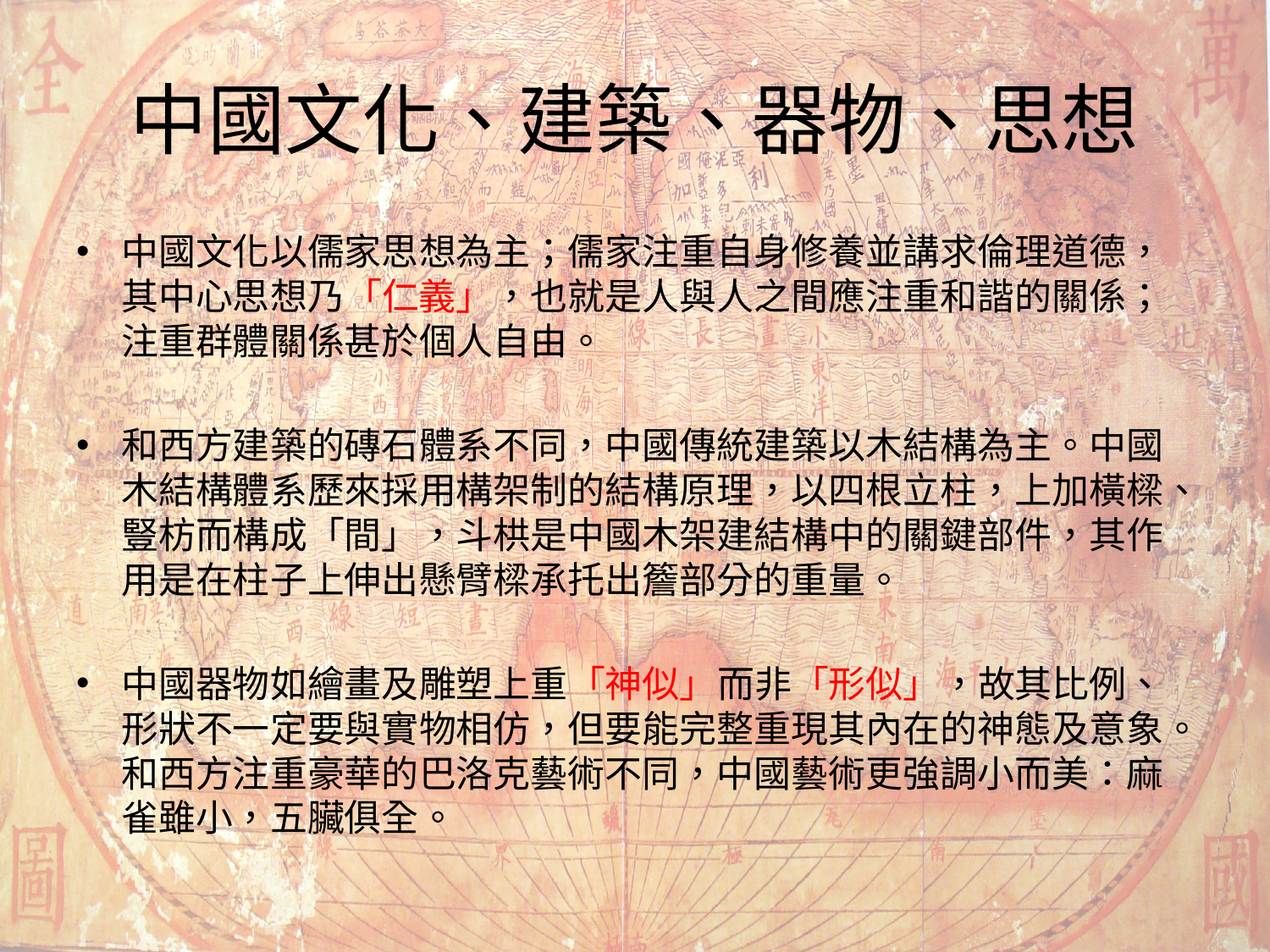

# 中國文化、建築、器物、思想
中國文化以儒家思想為主；儒家注重自身修養並講求倫理道德，其中心思想乃「仁義」，也就是人與人之間應注重和諧的關係；注重群體關係甚於個人自由。

和西方建築的磚石體系不同，中國傳統建築以木結構為主。中國木結構體系歷來採用構架制的結構原理，以四根立柱，上加橫樑、豎枋而構成「間」，斗栱是中國木架建結構中的關鍵部件，其作用是在柱子上伸出懸臂樑承托出簷部分的重量。

中國器物如繪畫及雕塑上重「神似」而非「形似」，故其比例、形狀不一定要與實物相仿，但要能完整重現其內在的神態及意象。和西方注重豪華的巴洛克藝術不同，中國藝術更強調小而美：麻雀雖小，五臟俱全。